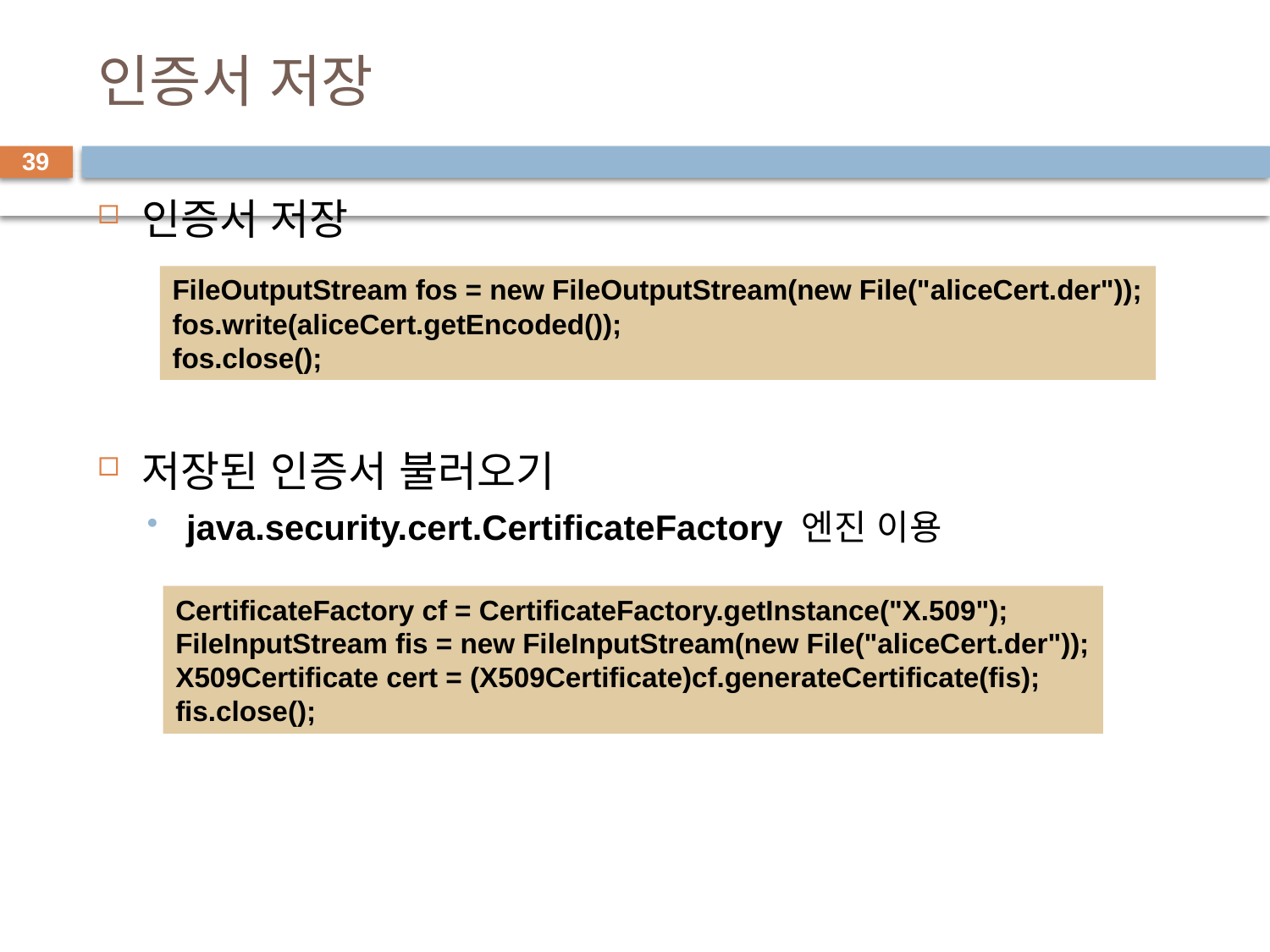

# 인증서 저장
39
인증서 저장

저장된 인증서 불러오기
java.security.cert.CertificateFactory 엔진 이용
FileOutputStream fos = new FileOutputStream(new File("aliceCert.der"));
fos.write(aliceCert.getEncoded());
fos.close();
CertificateFactory cf = CertificateFactory.getInstance("X.509");
FileInputStream fis = new FileInputStream(new File("aliceCert.der"));
X509Certificate cert = (X509Certificate)cf.generateCertificate(fis);
fis.close();